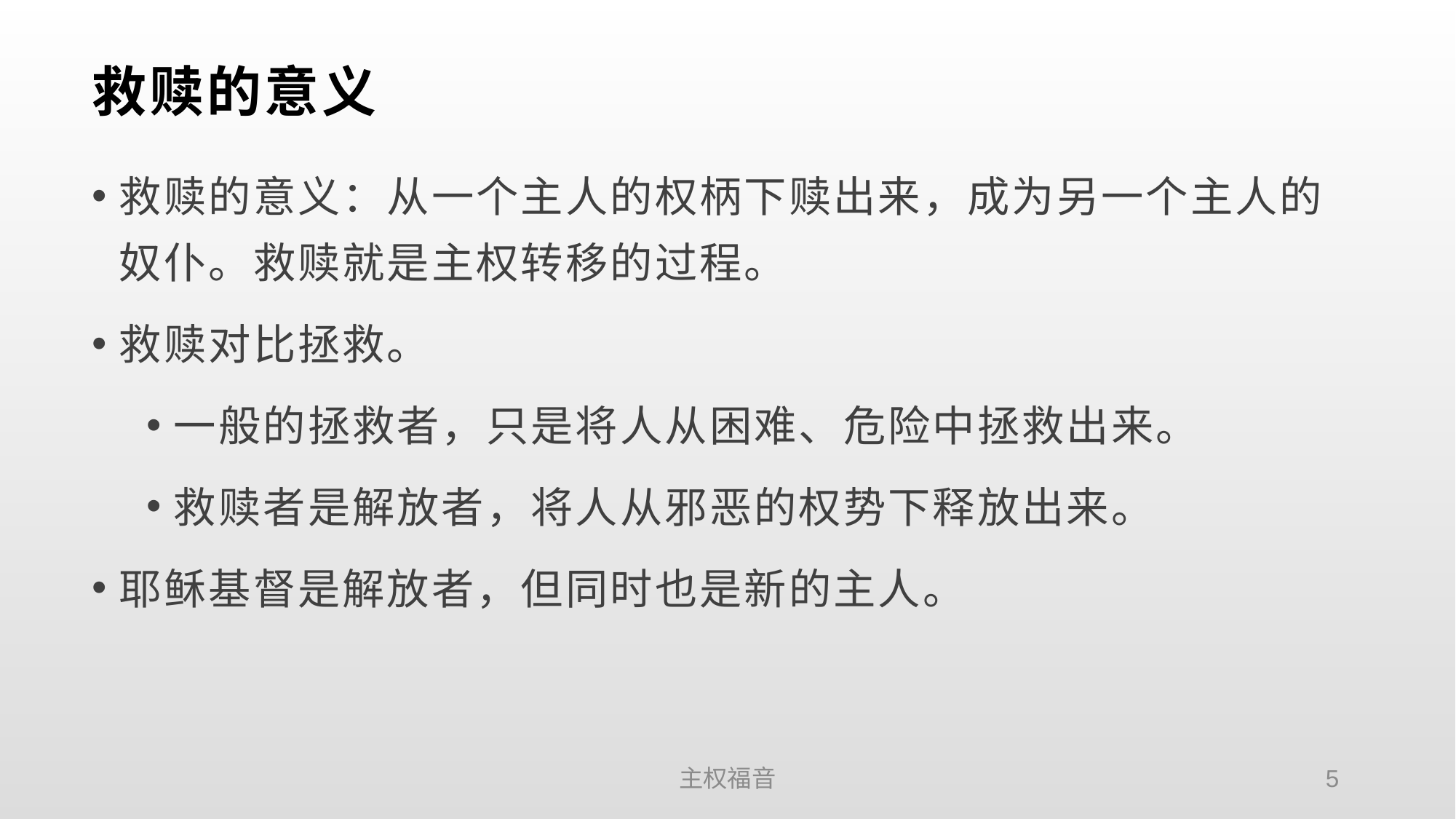

# 救赎的意义
救赎的意义：从一个主人的权柄下赎出来，成为另一个主人的奴仆。救赎就是主权转移的过程。
救赎对比拯救。
一般的拯救者，只是将人从困难、危险中拯救出来。
救赎者是解放者，将人从邪恶的权势下释放出来。
耶稣基督是解放者，但同时也是新的主人。

主权福音
5